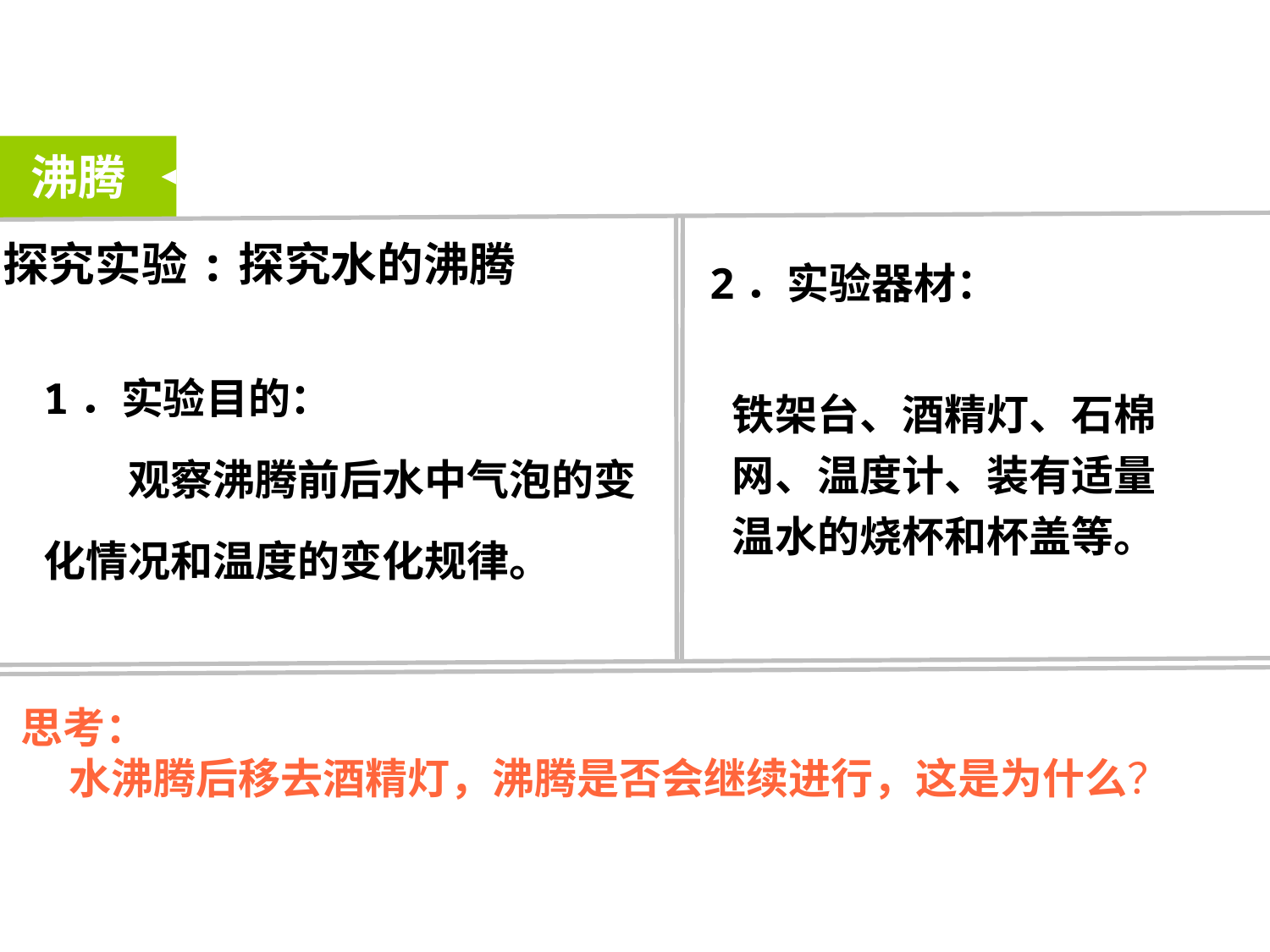

沸腾

探究实验:探究水的沸腾
2．实验器材：
1．实验目的：
　　观察沸腾前后水中气泡的变化情况和温度的变化规律。
铁架台、酒精灯、石棉网、温度计、装有适量温水的烧杯和杯盖等。

思考：
    水沸腾后移去酒精灯，沸腾是否会继续进行，这是为什么？